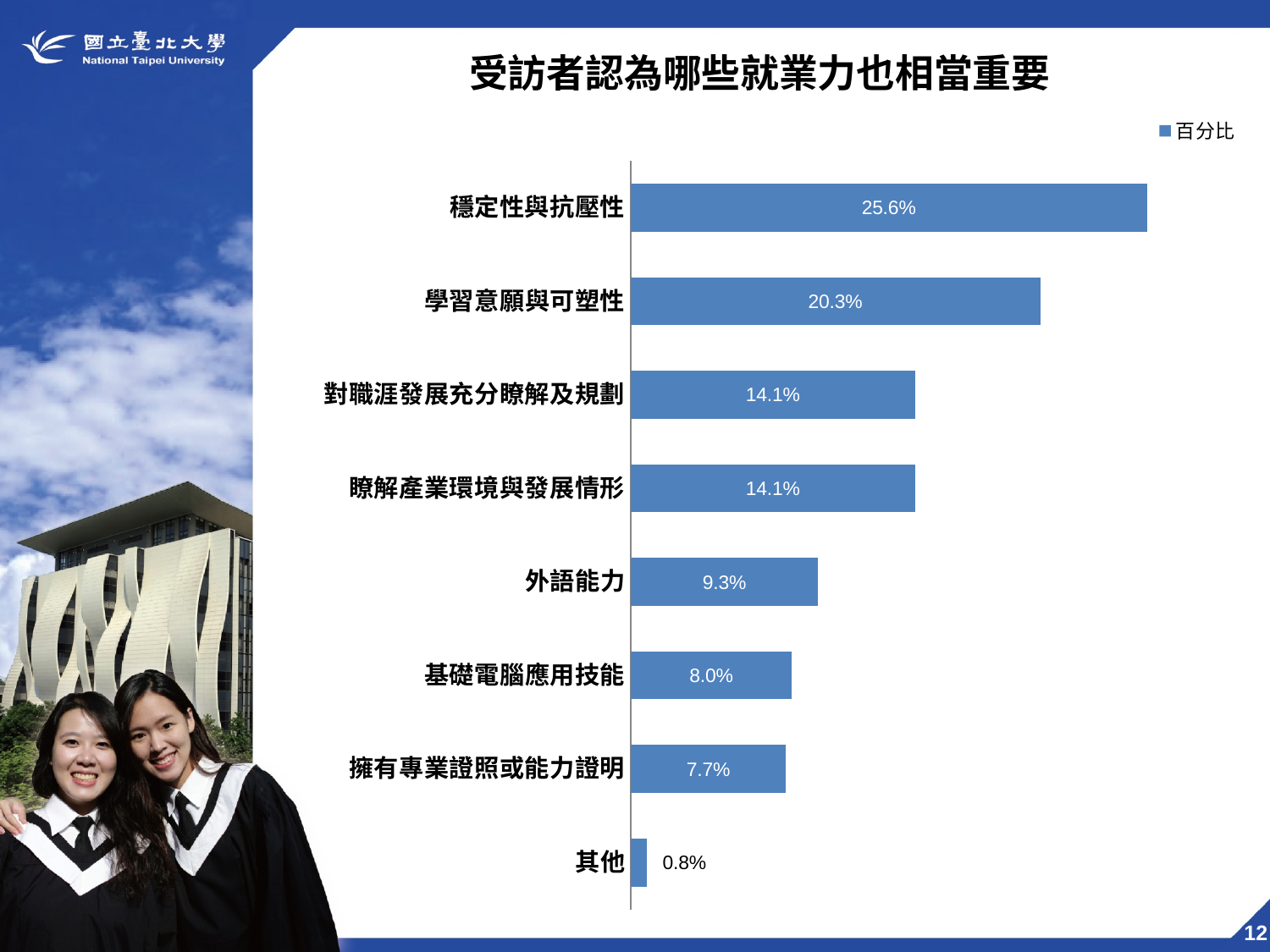

受訪者認為哪些就業力也相當重要

### Chart

| Category | 百分比 |
|---|---|
| 其他 | 0.008000000000000002 |
| 擁有專業證照或能力證明 | 0.077 |
| 基礎電腦應用技能 | 0.08000000000000002 |
| 外語能力 | 0.09300000000000004 |
| 瞭解產業環境與發展情形 | 0.14100000000000001 |
| 對職涯發展充分瞭解及規劃 | 0.14100000000000001 |
| 學習意願與可塑性 | 0.203 |
| 穩定性與抗壓性 | 0.256 |
12